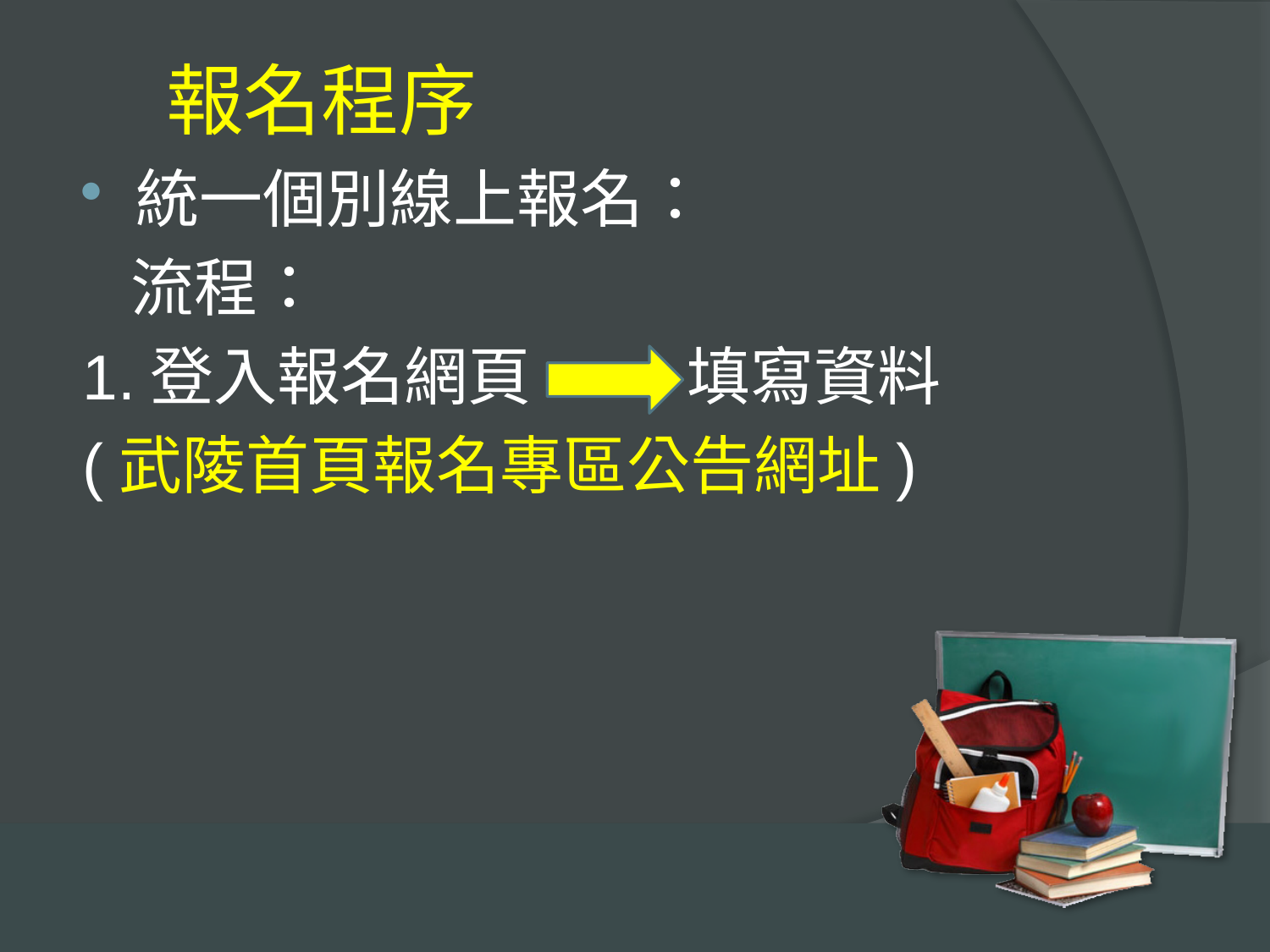

報名程序
統一個別線上報名：
   流程：
1.登入報名網頁           填寫資料
(武陵首頁報名專區公告網址)